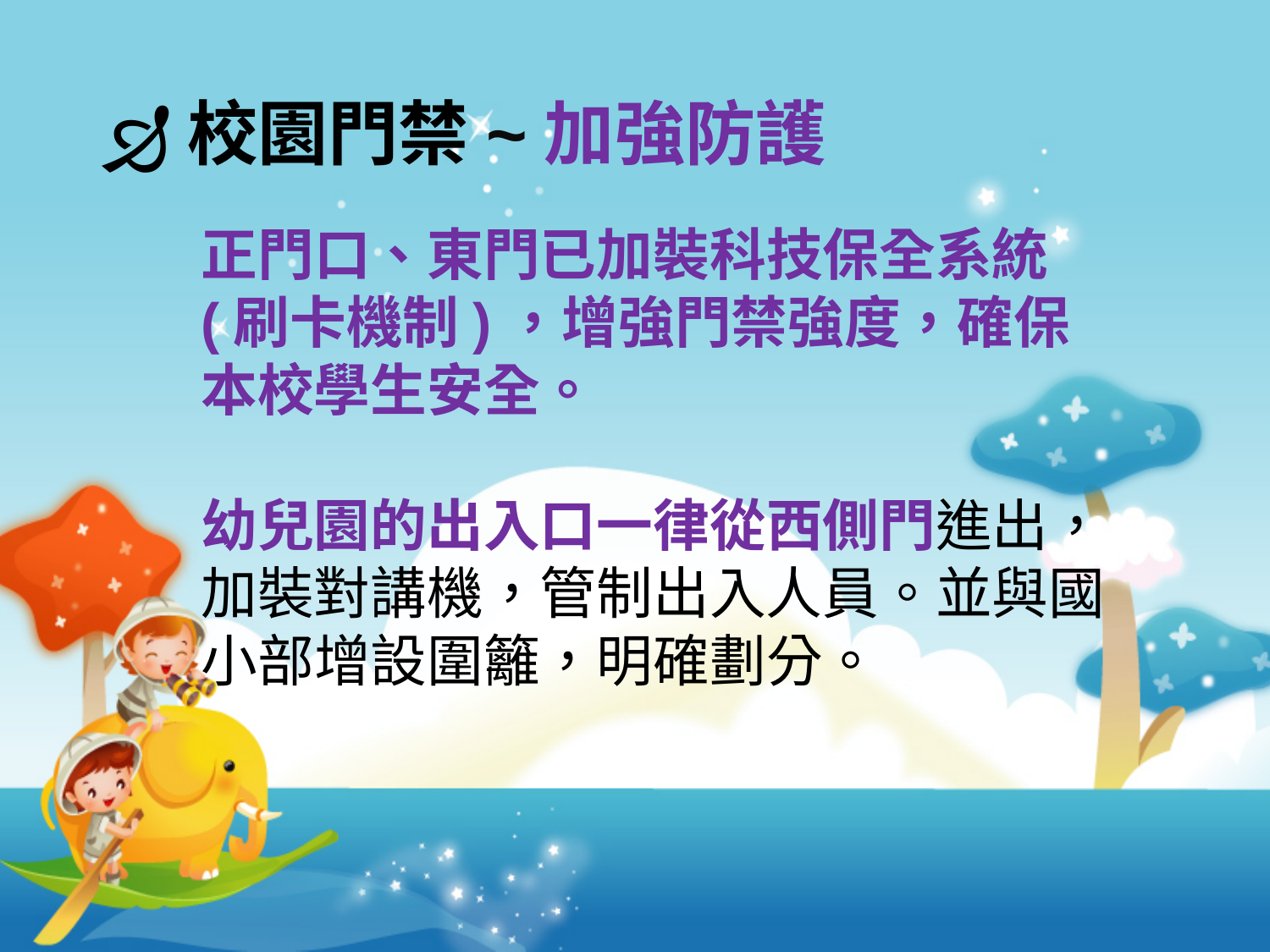

# 🙖校園門禁~加強防護
正門口、東門已加裝科技保全系統(刷卡機制)，增強門禁強度，確保本校學生安全。
幼兒園的出入口一律從西側門進出，加裝對講機，管制出入人員。並與國小部增設圍籬，明確劃分。